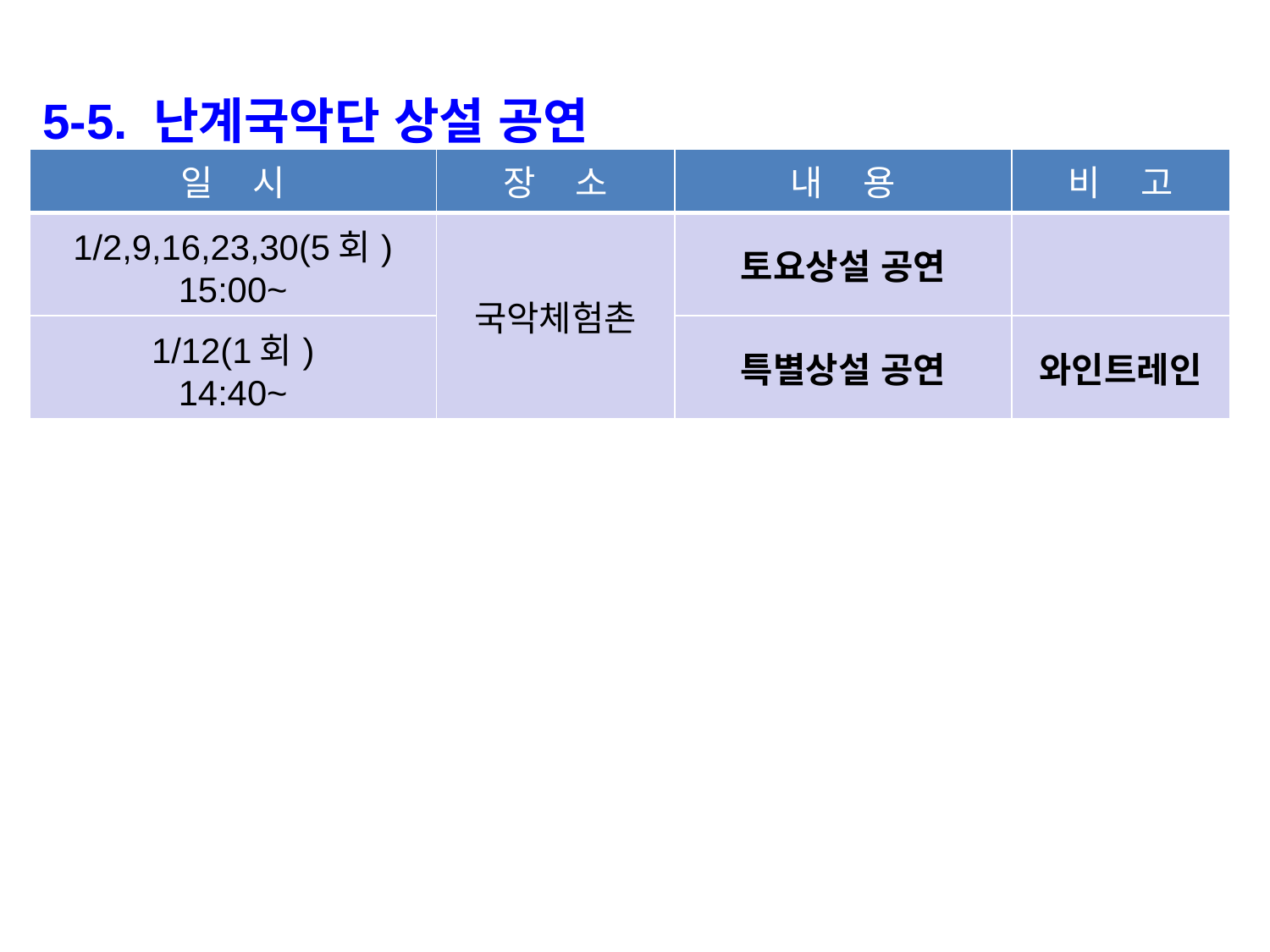

5-5. 난계국악단 상설 공연
| 일 시 | 장 소 | 내 용 | 비 고 |
| --- | --- | --- | --- |
| 1/2,9,16,23,30(5회) 15:00~ | 국악체험촌 | 토요상설 공연 |  |
| 1/12(1회) 14:40~ |  | 특별상설 공연 | 와인트레인 |